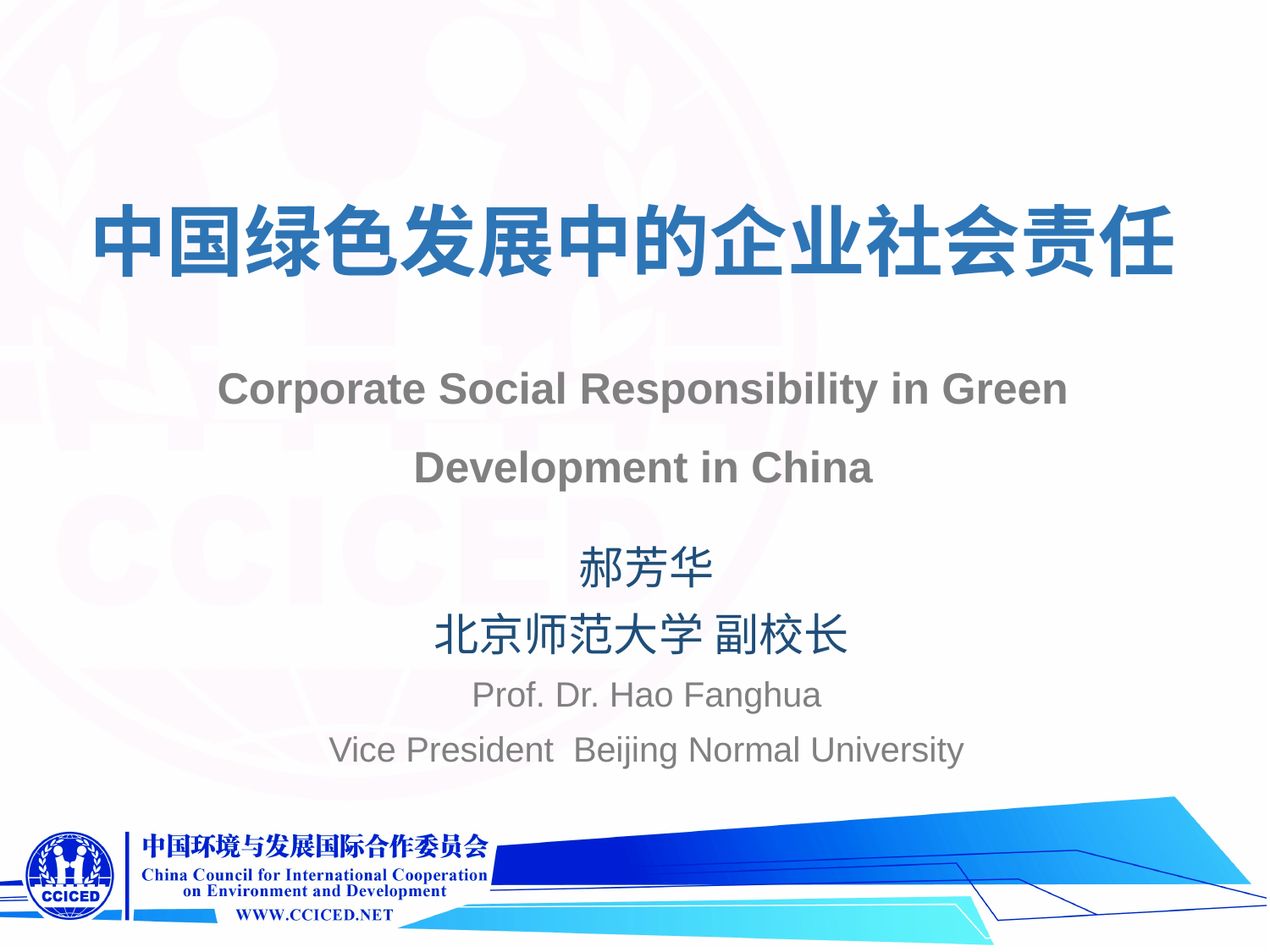

# 中国绿色发展中的企业社会责任
Corporate Social Responsibility in Green Development in China
郝芳华
北京师范大学 副校长
Prof. Dr. Hao Fanghua
Vice President  Beijing Normal University